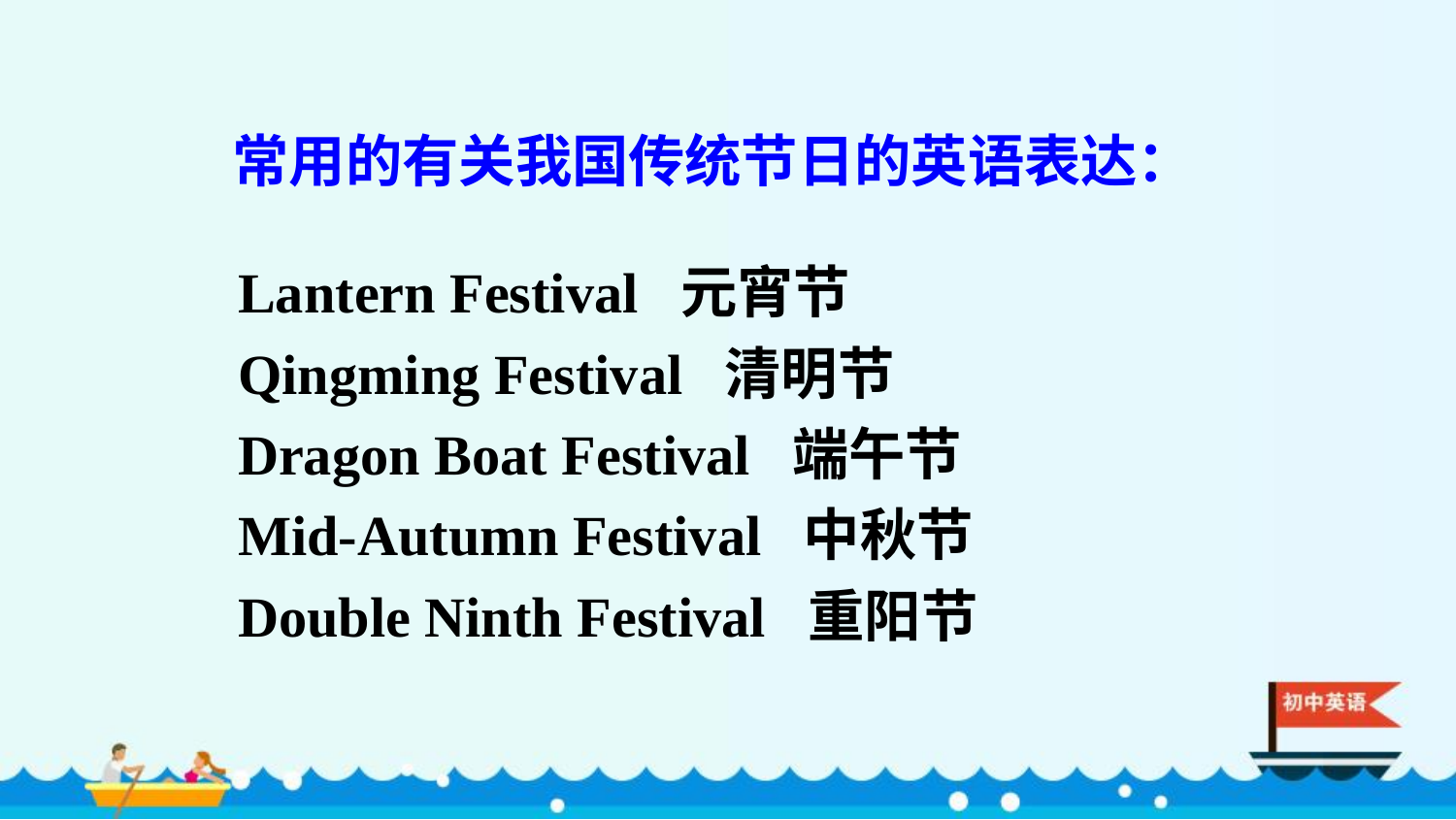

常用的有关我国传统节日的英语表达：
Lantern Festival  元宵节
Qingming Festival  清明节
Dragon Boat Festival  端午节
Mid-Autumn Festival  中秋节
Double Ninth Festival  重阳节